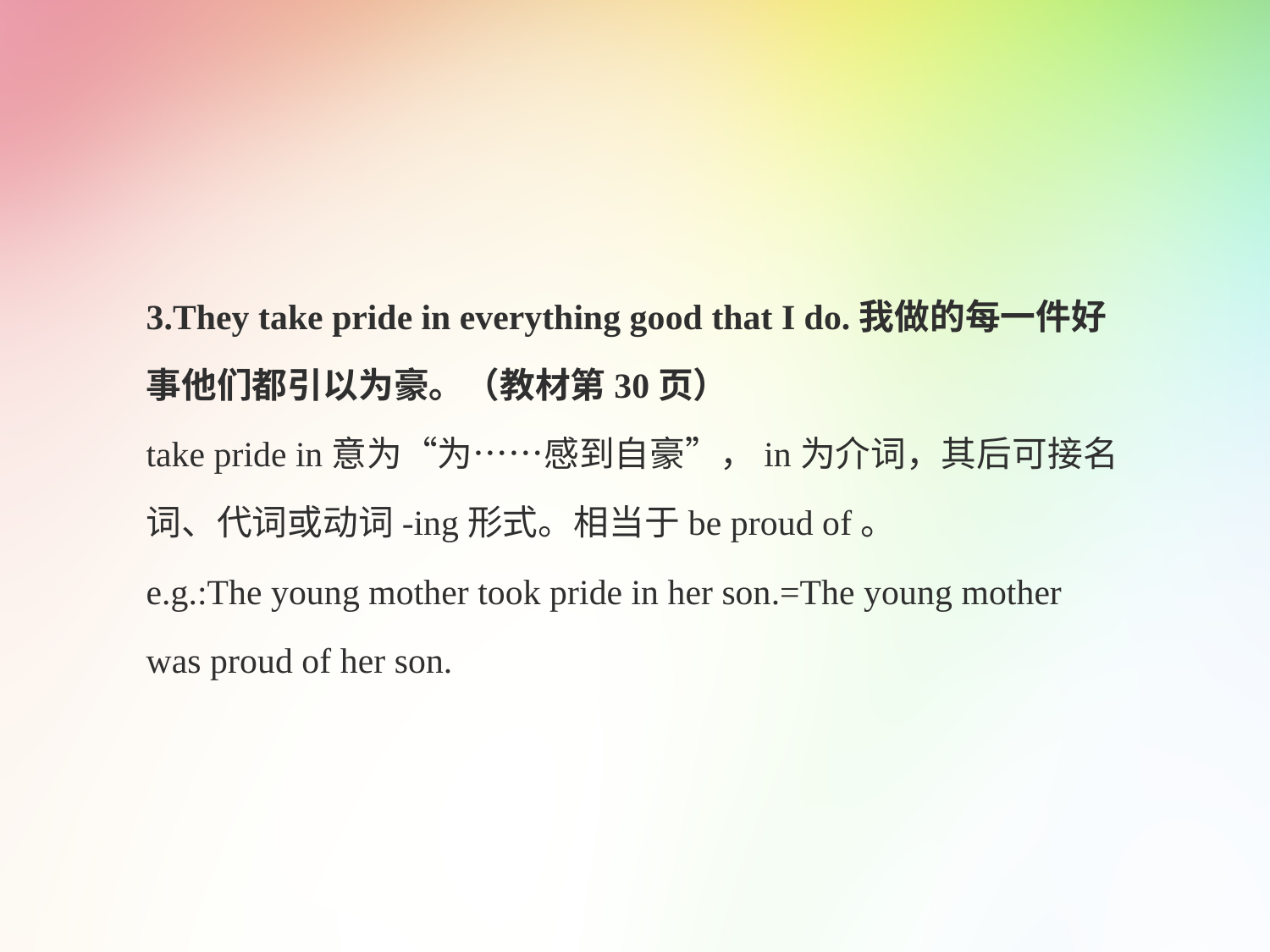

3.They take pride in everything good that I do.我做的每一件好事他们都引以为豪。（教材第30页）
take pride in意为“为……感到自豪”，in为介词，其后可接名词、代词或动词-ing形式。相当于be proud of。
e.g.:The young mother took pride in her son.=The young mother was proud of her son.